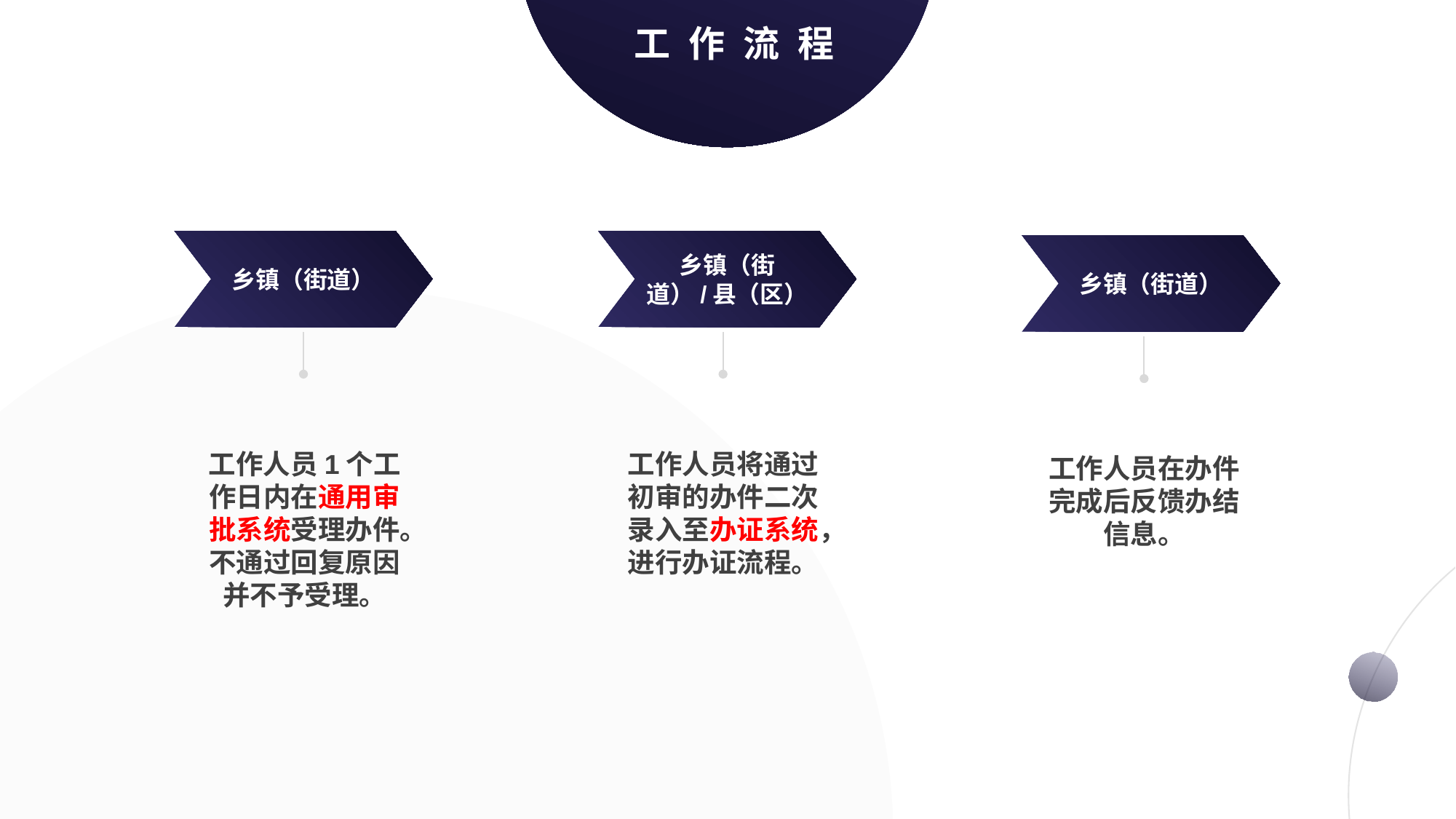

工作流程

乡镇（街道）
乡镇（街道）/县（区）
乡镇（街道）
工作人员1个工作日内在通用审批系统受理办件。
不通过回复原因并不予受理。
工作人员将通过初审的办件二次录入至办证系统，进行办证流程。
工作人员在办件完成后反馈办结信息。